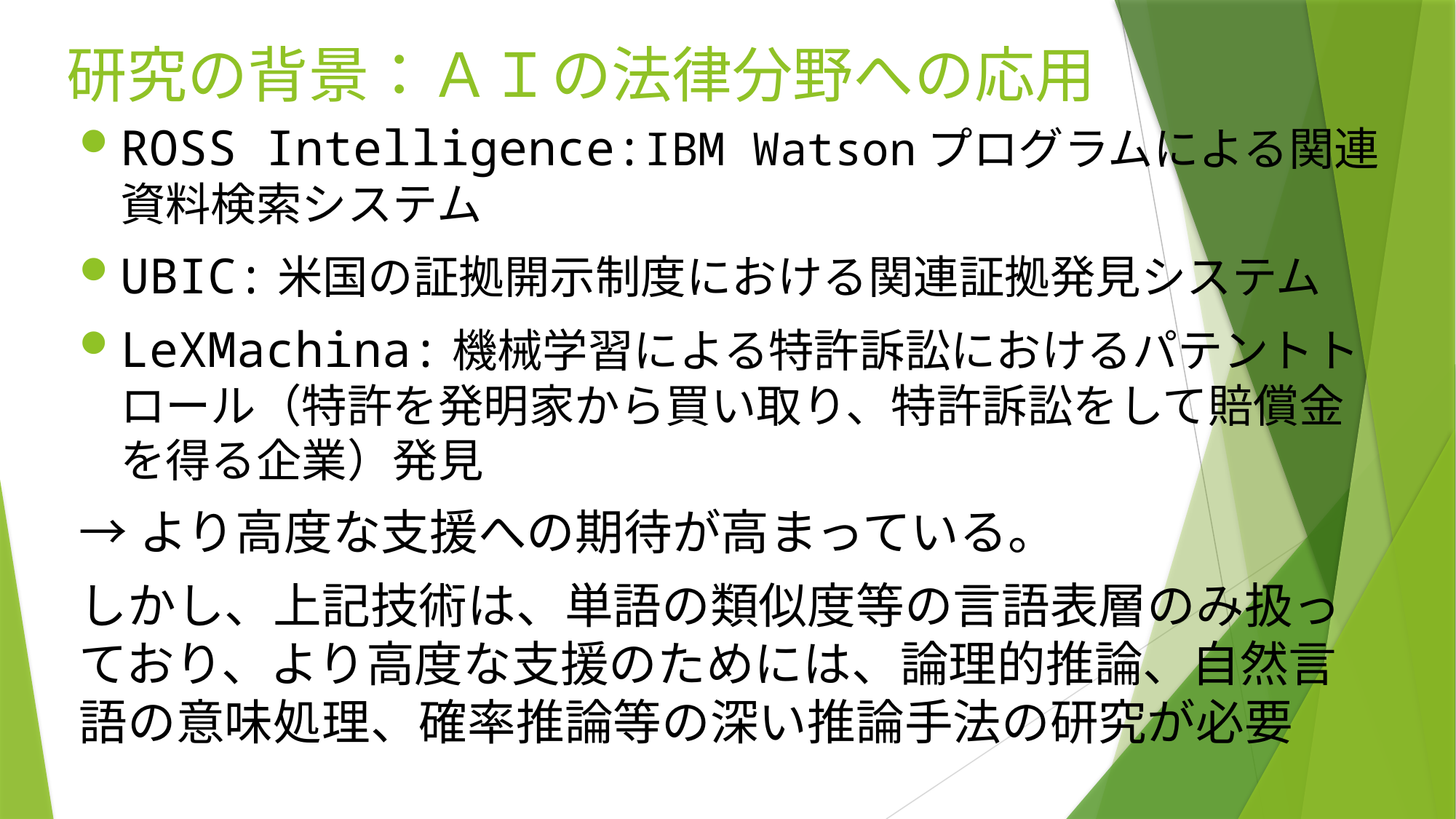

# 研究の背景：ＡＩの法律分野への応用
ROSS Intelligence:IBM Watsonプログラムによる関連資料検索システム
UBIC:米国の証拠開示制度における関連証拠発見システム
LeXMachina:機械学習による特許訴訟におけるパテントトロール（特許を発明家から買い取り、特許訴訟をして賠償金を得る企業）発見
→より高度な支援への期待が高まっている。
しかし、上記技術は、単語の類似度等の言語表層のみ扱っており、より高度な支援のためには、論理的推論、自然言語の意味処理、確率推論等の深い推論手法の研究が必要